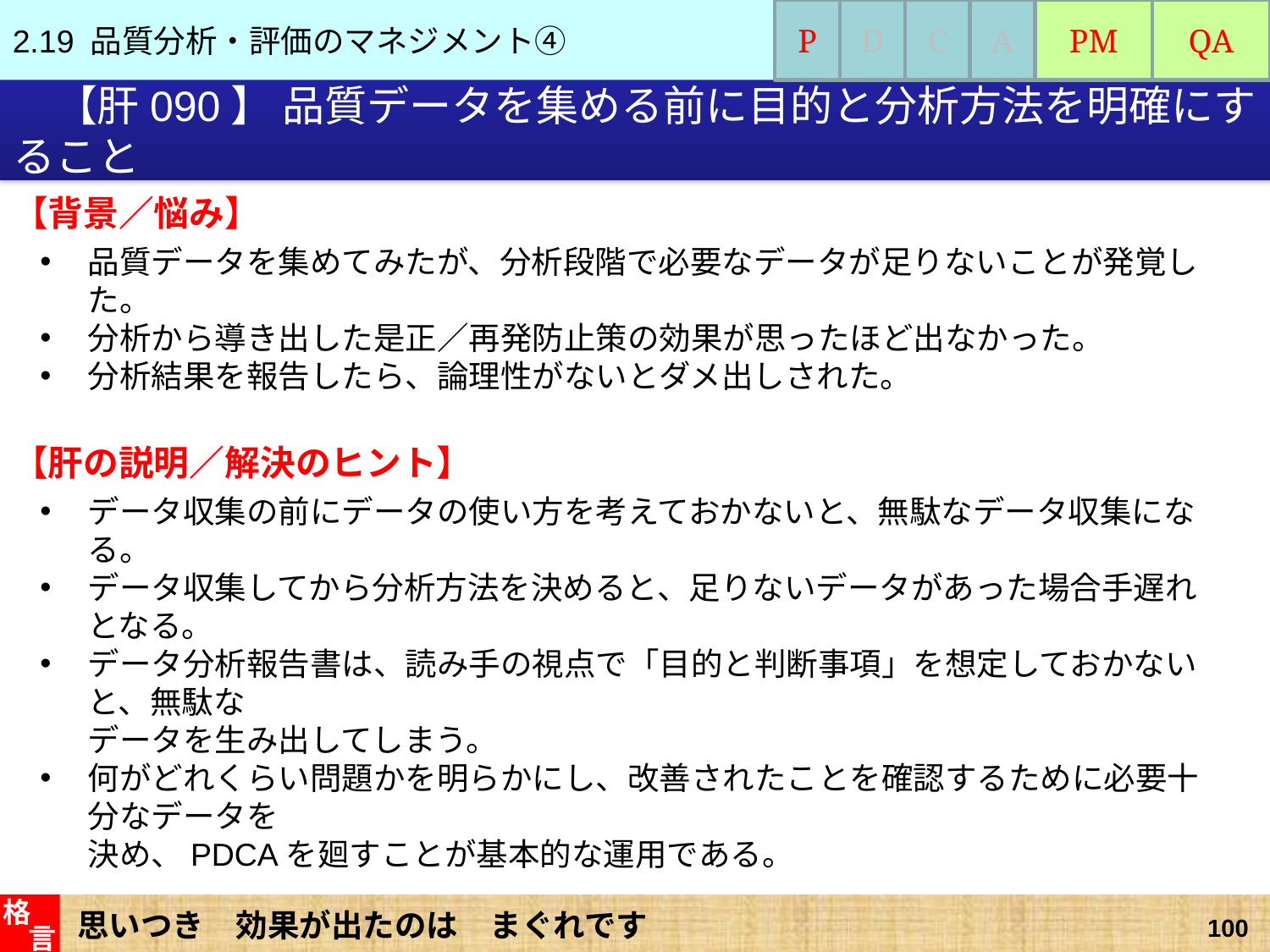

2.19 品質分析・評価のマネジメント④
P
D
C
A
PM
QA
# 【肝090】 品質データを集める前に目的と分析方法を明確にすること
【背景／悩み】
品質データを集めてみたが、分析段階で必要なデータが足りないことが発覚した。
分析から導き出した是正／再発防止策の効果が思ったほど出なかった。
分析結果を報告したら、論理性がないとダメ出しされた。
【肝の説明／解決のヒント】
データ収集の前にデータの使い方を考えておかないと、無駄なデータ収集になる。
データ収集してから分析方法を決めると、足りないデータがあった場合手遅れとなる。
データ分析報告書は、読み手の視点で「目的と判断事項」を想定しておかないと、無駄な
データを生み出してしまう。
何がどれくらい問題かを明らかにし、改善されたことを確認するために必要十分なデータを
決め、PDCAを廻すことが基本的な運用である。
思いつき　効果が出たのは　まぐれです
格
言
100